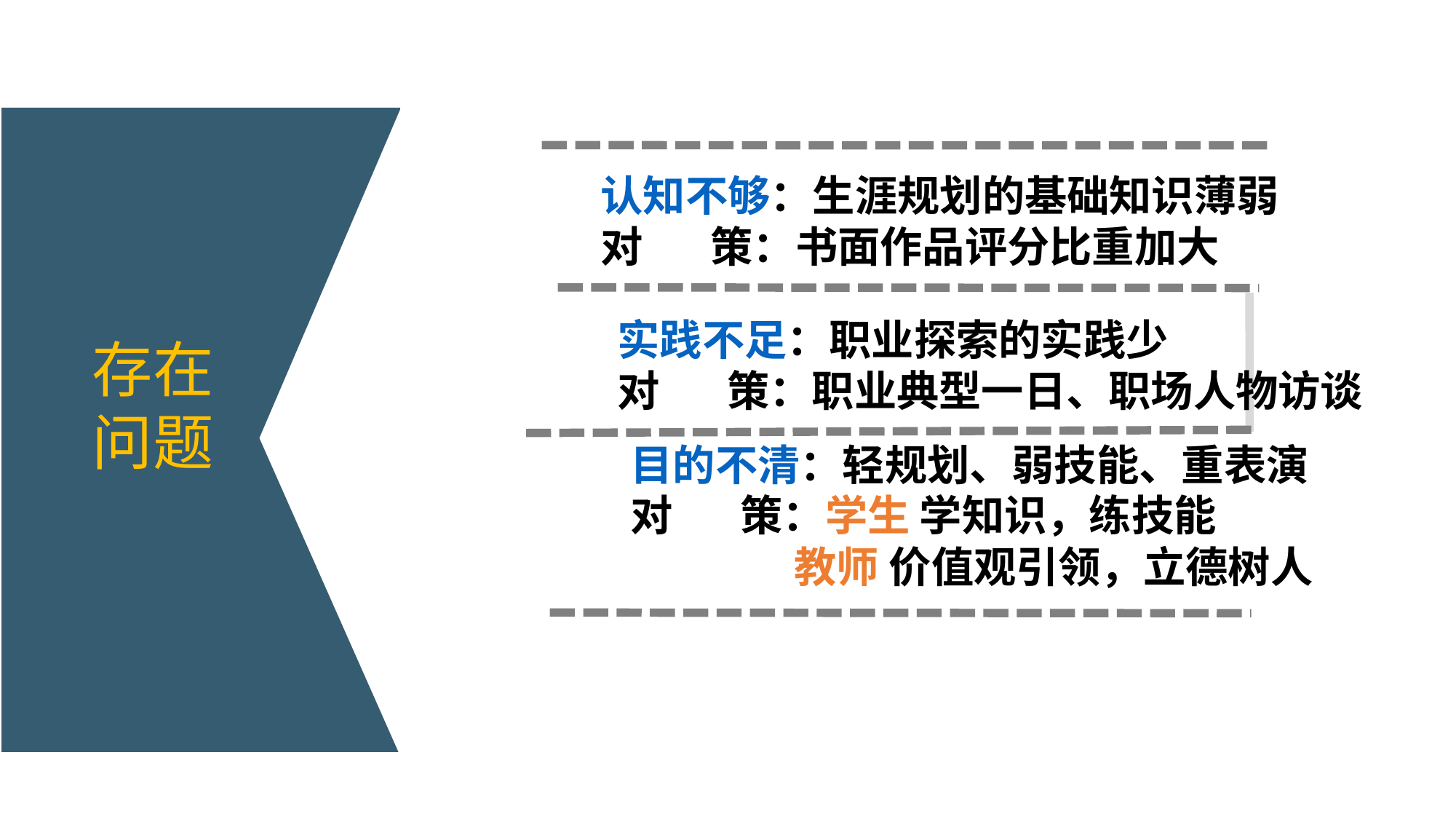

认知不够：生涯规划的基础知识薄弱
对       策：书面作品评分比重加大
   实践不足：职业探索的实践少
   对       策：职业典型一日、职场人物访谈
  存在
  问题
   目的不清：轻规划、弱技能、重表演
   对       策：学生 学知识，练技能
                    教师 价值观引领，立德树人